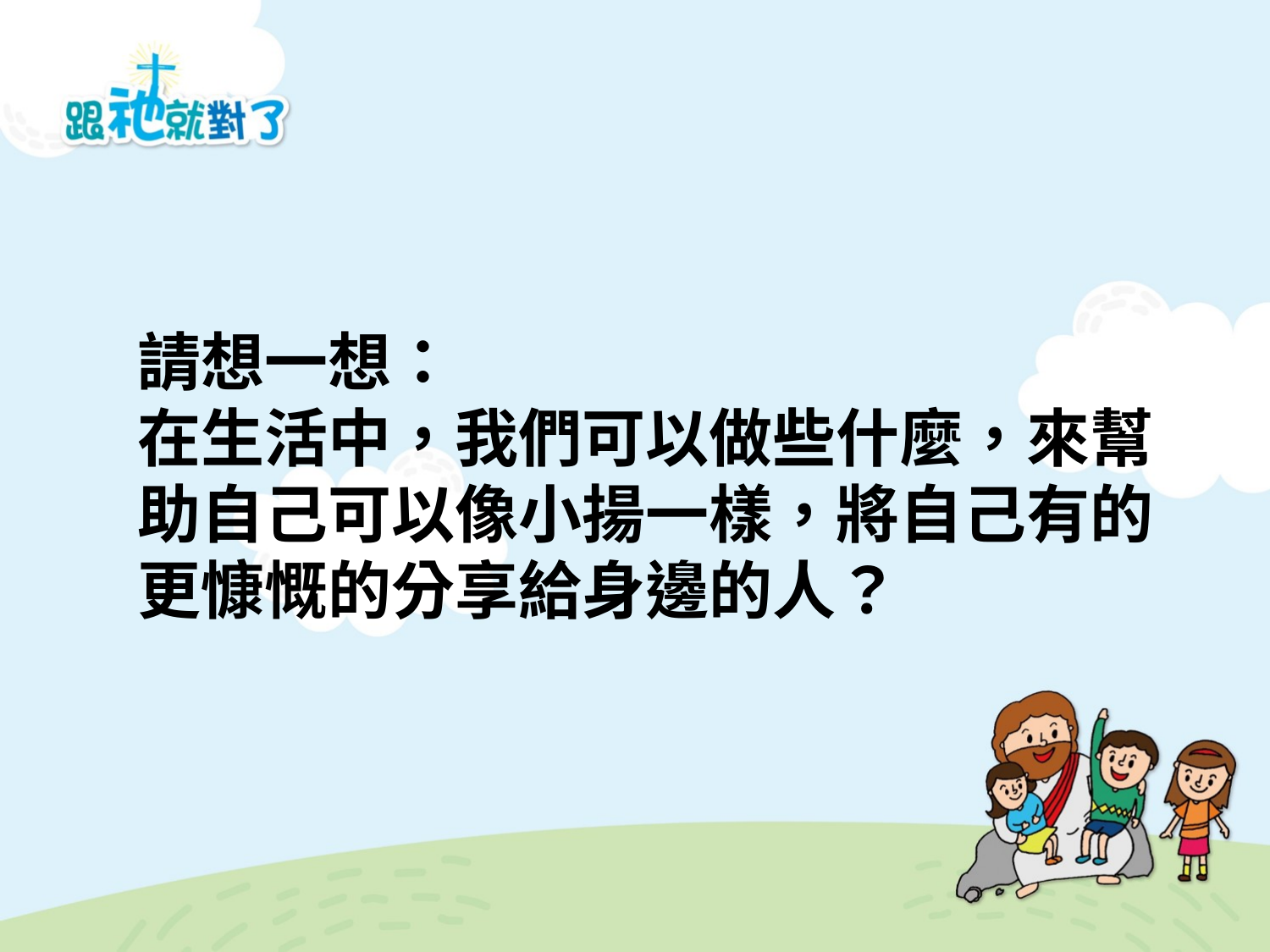

請想一想：
在生活中，我們可以做些什麼，來幫助自己可以像小揚一樣，將自己有的更慷慨的分享給身邊的人？